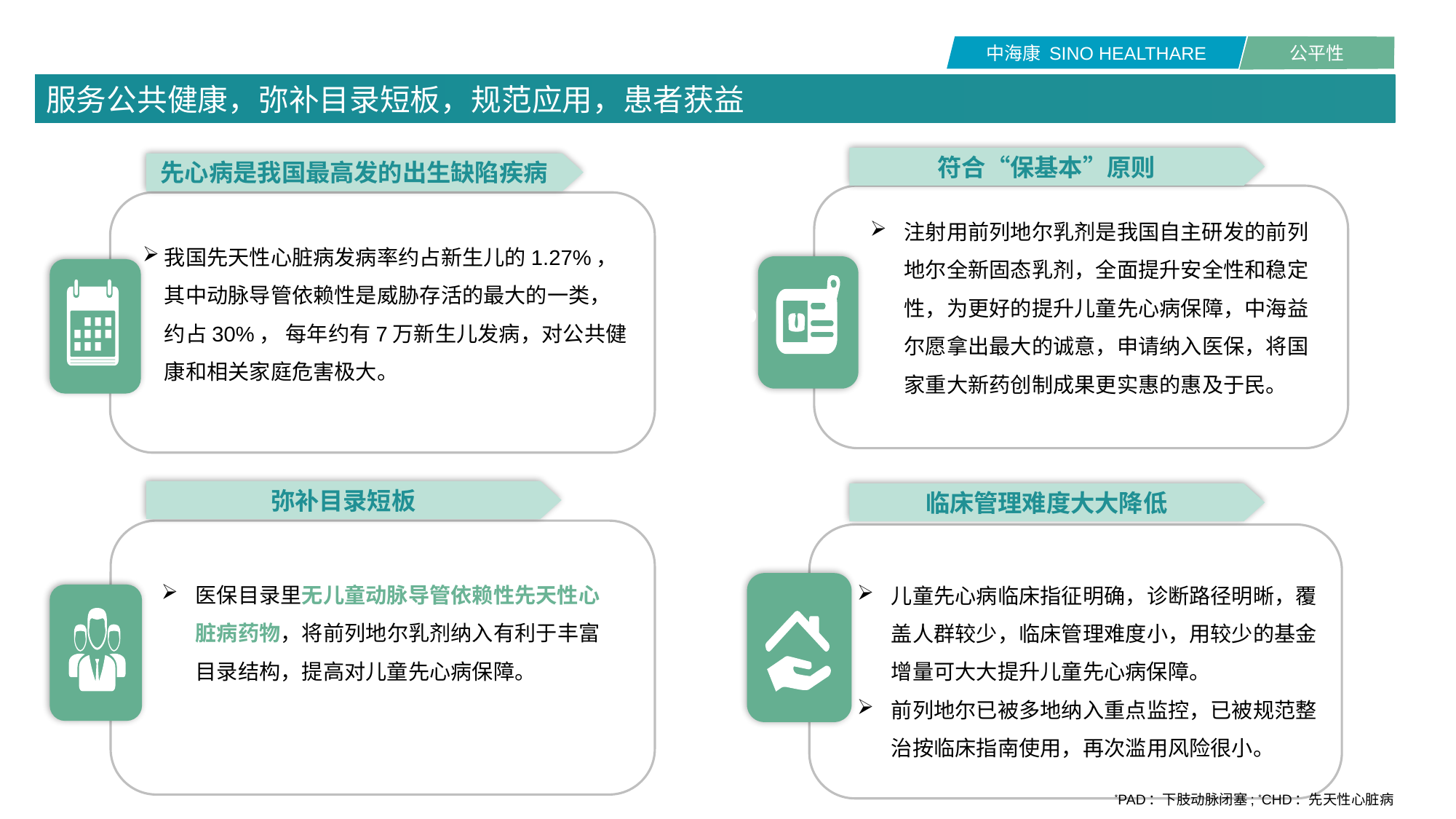

服务公共健康，弥补目录短板，规范应用，患者获益
符合“保基本”原则
先心病是我国最高发的出生缺陷疾病

注射用前列地尔乳剂是我国自主研发的前列地尔全新固态乳剂，全面提升安全性和稳定性，为更好的提升儿童先心病保障，中海益尔愿拿出最大的诚意，申请纳入医保，将国家重大新药创制成果更实惠的惠及于民。

我国先天性心脏病发病率约占新生儿的1.27%，其中动脉导管依赖性是威胁存活的最大的一类，约占30%， 每年约有7万新生儿发病，对公共健康和相关家庭危害极大。
弥补目录短板
临床管理难度大大降低

儿童先心病临床指征明确，诊断路径明晰，覆盖人群较少，临床管理难度小，用较少的基金增量可大大提升儿童先心病保障。
前列地尔已被多地纳入重点监控，已被规范整治按临床指南使用，再次滥用风险很小。

医保目录里无儿童动脉导管依赖性先天性心脏病药物，将前列地尔乳剂纳入有利于丰富目录结构，提高对儿童先心病保障。
*PAD：下肢动脉闭塞; *CHD：先天性心脏病